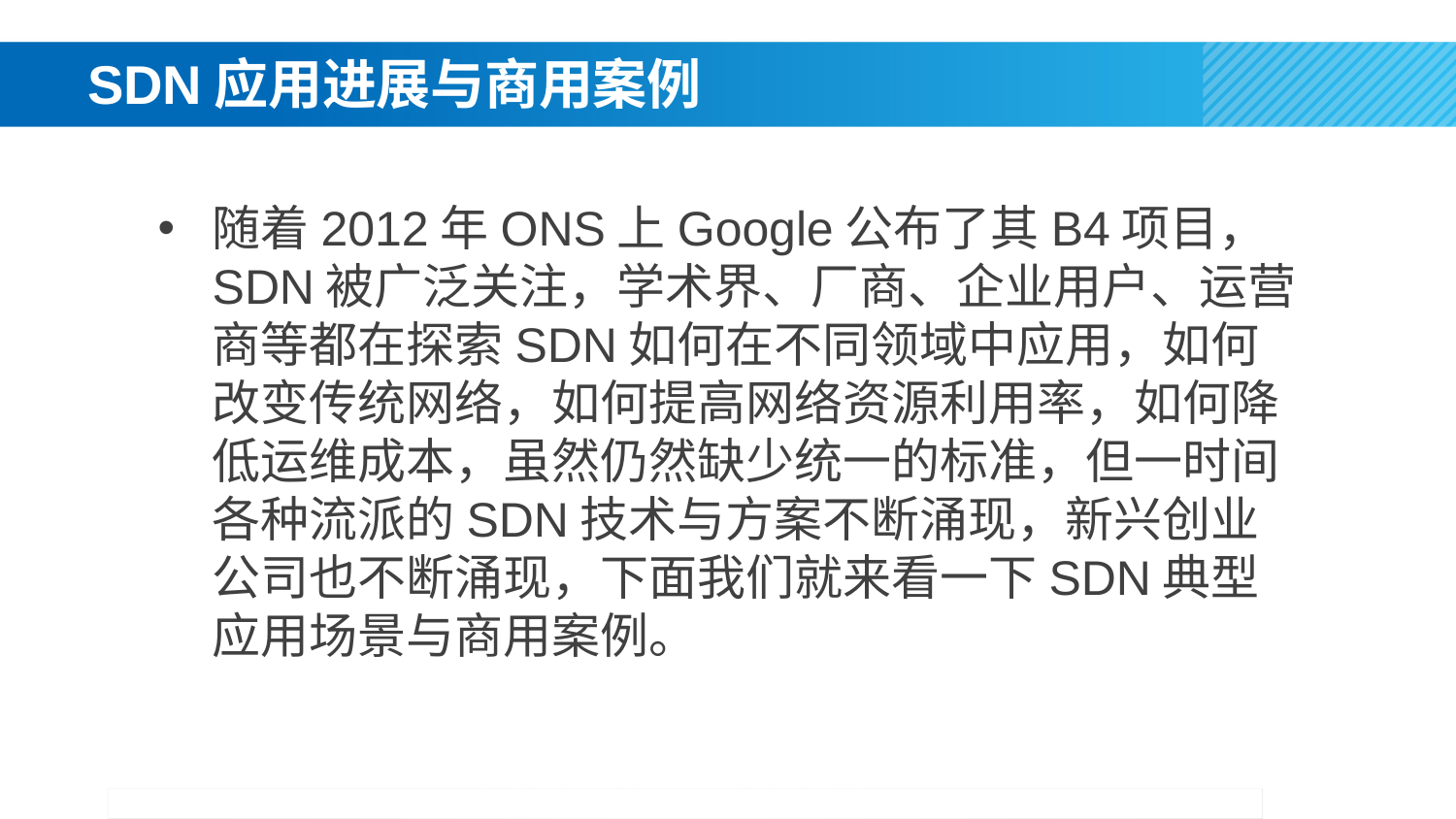

# SDN应用进展与商用案例
随着2012年ONS上Google公布了其B4项目，SDN被广泛关注，学术界、厂商、企业用户、运营商等都在探索SDN如何在不同领域中应用，如何改变传统网络，如何提高网络资源利用率，如何降低运维成本，虽然仍然缺少统一的标准，但一时间各种流派的SDN技术与方案不断涌现，新兴创业公司也不断涌现，下面我们就来看一下SDN典型应用场景与商用案例。